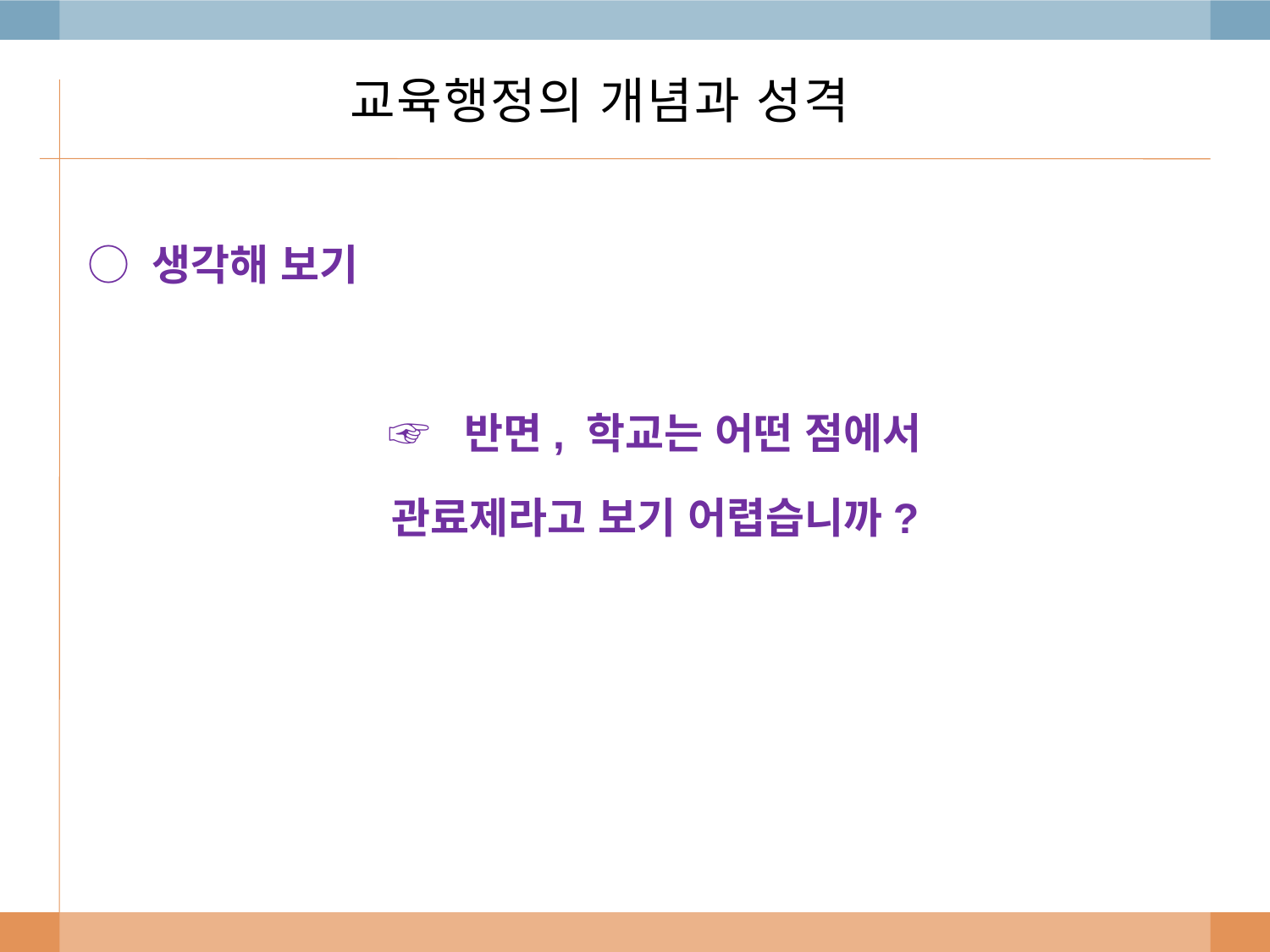

# 교육행정의 개념과 성격
○ 생각해 보기

☞  반면, 학교는 어떤 점에서
관료제라고 보기 어렵습니까?